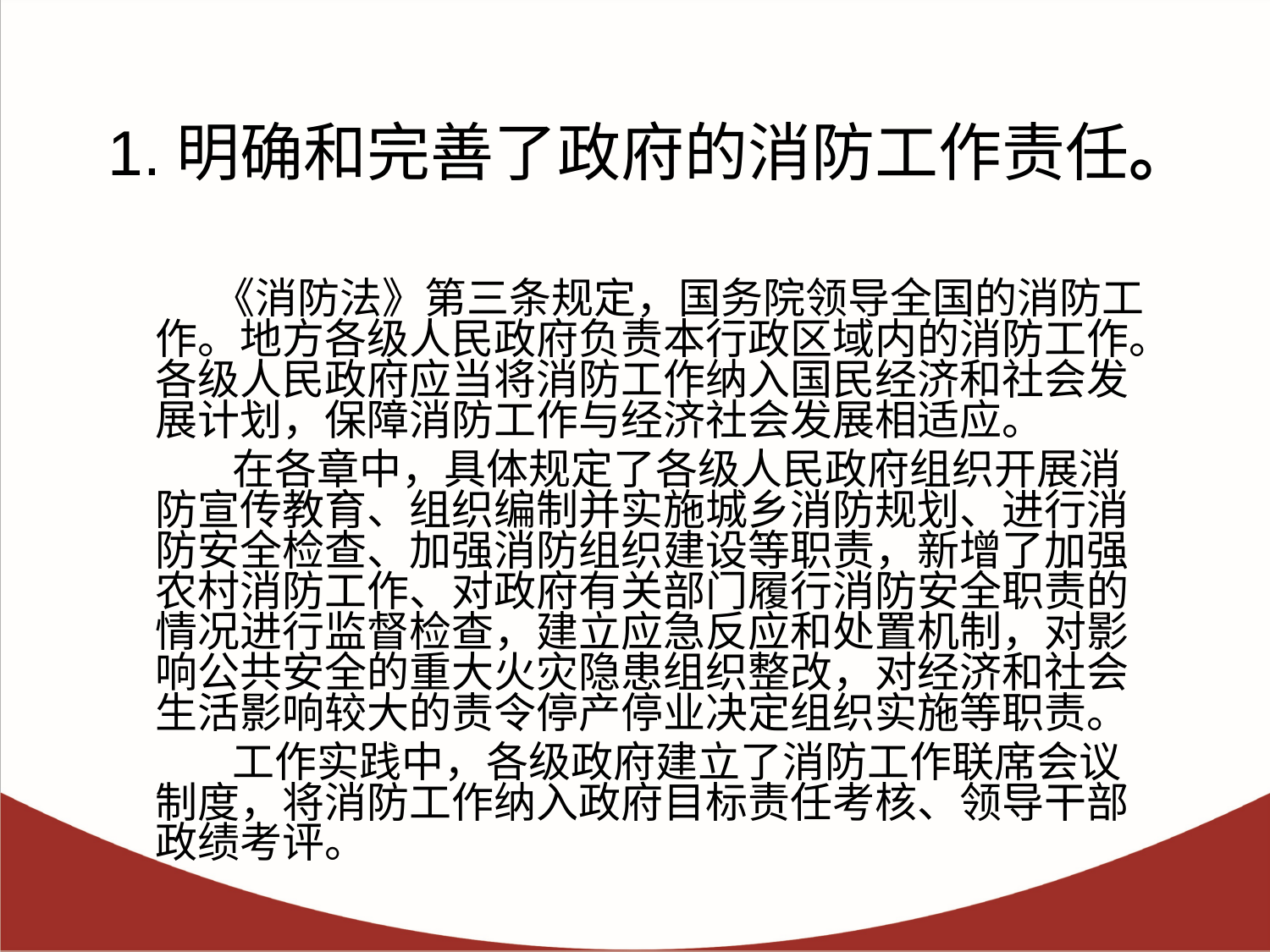

# 1.明确和完善了政府的消防工作责任。
          《消防法》第三条规定，国务院领导全国的消防工作。地方各级人民政府负责本行政区域内的消防工作。各级人民政府应当将消防工作纳入国民经济和社会发展计划，保障消防工作与经济社会发展相适应。
            在各章中，具体规定了各级人民政府组织开展消防宣传教育、组织编制并实施城乡消防规划、进行消防安全检查、加强消防组织建设等职责，新增了加强农村消防工作、对政府有关部门履行消防安全职责的情况进行监督检查，建立应急反应和处置机制，对影响公共安全的重大火灾隐患组织整改，对经济和社会生活影响较大的责令停产停业决定组织实施等职责。
            工作实践中，各级政府建立了消防工作联席会议制度，将消防工作纳入政府目标责任考核、领导干部政绩考评。